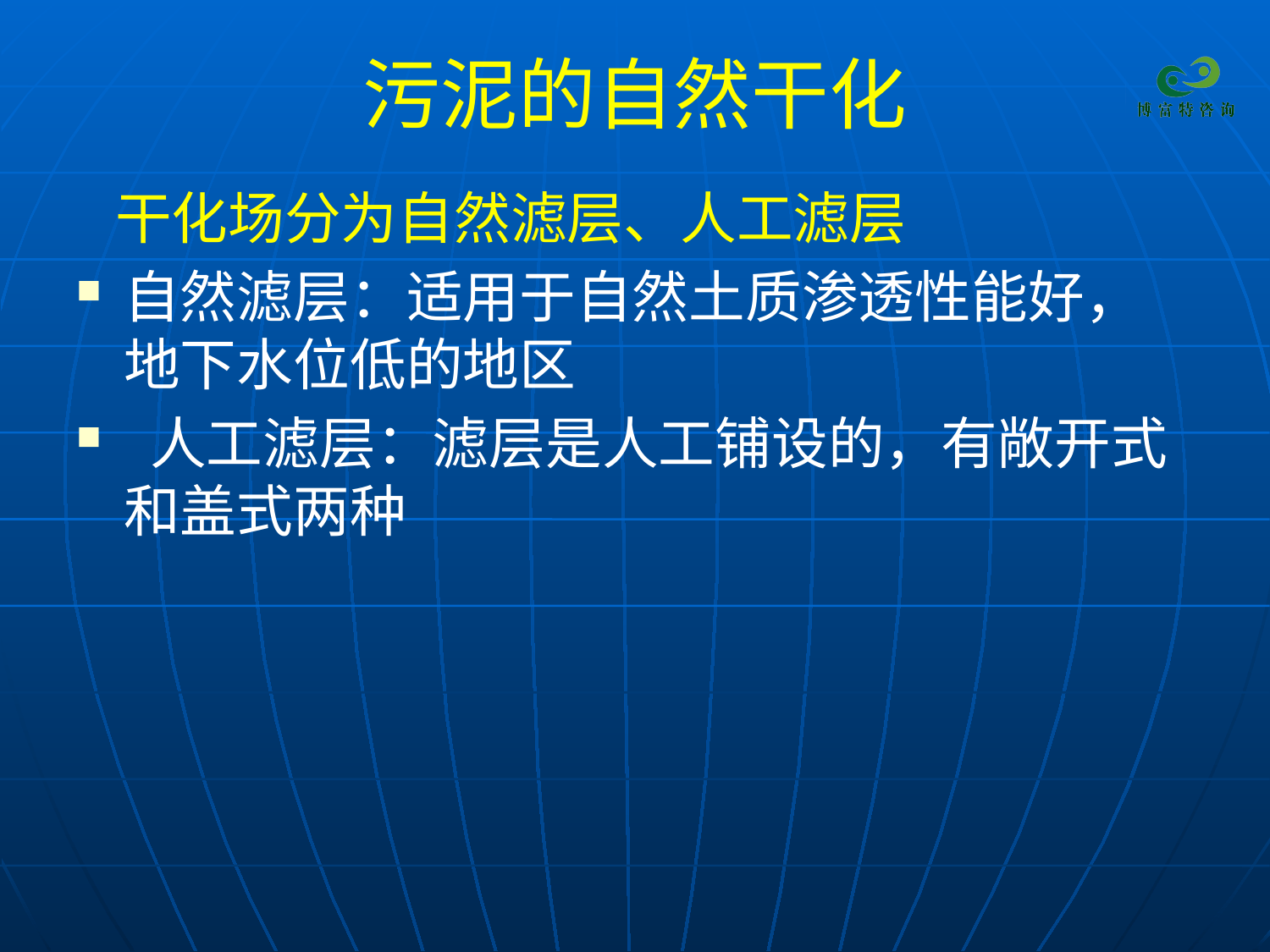

# 污泥的自然干化
  干化场分为自然滤层、人工滤层
自然滤层：适用于自然土质渗透性能好，地下水位低的地区
 人工滤层：滤层是人工铺设的，有敞开式和盖式两种